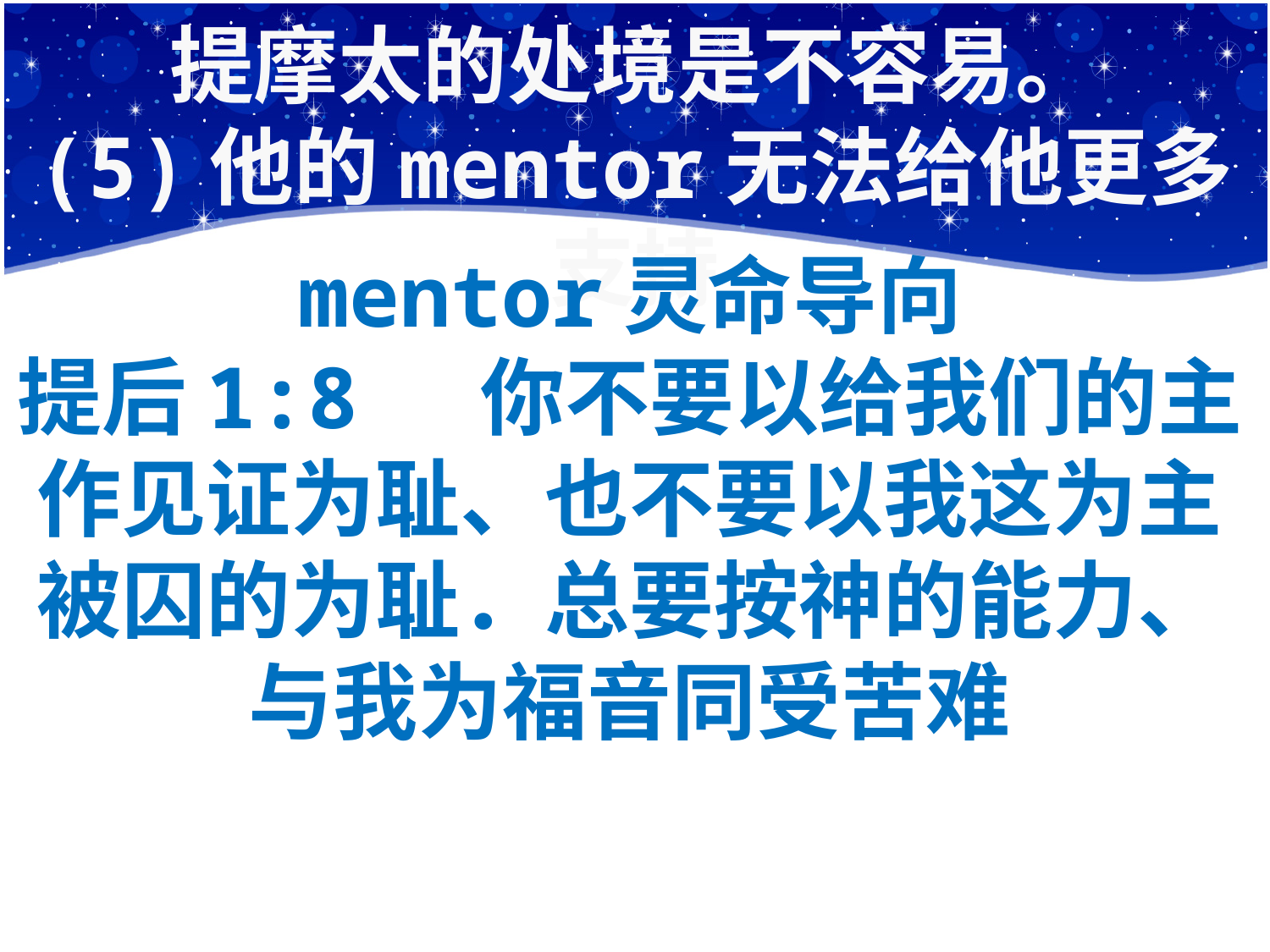

提摩太的处境是不容易。
(5)他的mentor无法给他更多支持
mentor灵命导向
提后1:8  你不要以给我们的主作见证为耻、也不要以我这为主被囚的为耻．总要按神的能力、与我为福音同受苦难